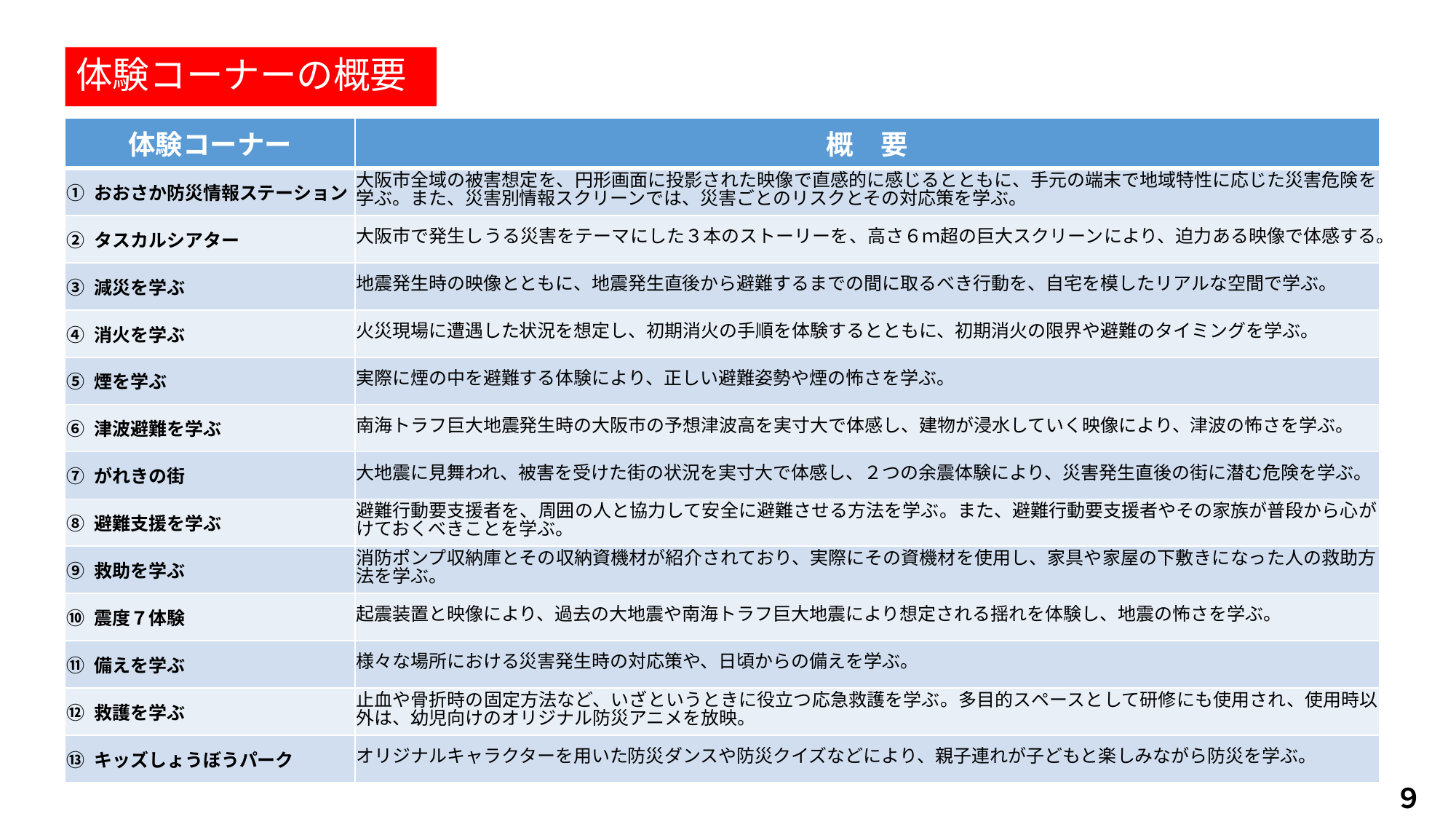

# 体験コーナーの概要
| 体験コーナー | 概　要 |
| --- | --- |
| ① おおさか防災情報ステーション | 大阪市全域の被害想定を、円形画面に投影された映像で直感的に感じるとともに、手元の端末で地域特性に応じた災害危険を学ぶ。また、災害別情報スクリーンでは、災害ごとのリスクとその対応策を学ぶ。 |
| ② タスカルシアター | 大阪市で発生しうる災害をテーマにした３本のストーリーを、高さ６ｍ超の巨大スクリーンにより、迫力ある映像で体感する。 |
| ③ 減災を学ぶ | 地震発生時の映像とともに、地震発生直後から避難するまでの間に取るべき行動を、自宅を模したリアルな空間で学ぶ。 |
| ④ 消火を学ぶ | 火災現場に遭遇した状況を想定し、初期消火の手順を体験するとともに、初期消火の限界や避難のタイミングを学ぶ。 |
| ⑤ 煙を学ぶ | 実際に煙の中を避難する体験により、正しい避難姿勢や煙の怖さを学ぶ。 |
| ⑥ 津波避難を学ぶ | 南海トラフ巨大地震発生時の大阪市の予想津波高を実寸大で体感し、建物が浸水していく映像により、津波の怖さを学ぶ。 |
| ⑦ がれきの街 | 大地震に見舞われ、被害を受けた街の状況を実寸大で体感し、２つの余震体験により、災害発生直後の街に潜む危険を学ぶ。 |
| ⑧ 避難支援を学ぶ | 避難行動要支援者を、周囲の人と協力して安全に避難させる方法を学ぶ。また、避難行動要支援者やその家族が普段から心がけておくべきことを学ぶ。 |
| ⑨ 救助を学ぶ | 消防ポンプ収納庫とその収納資機材が紹介されており、実際にその資機材を使用し、家具や家屋の下敷きになった人の救助方法を学ぶ。 |
| ⑩ 震度７体験 | 起震装置と映像により、過去の大地震や南海トラフ巨大地震により想定される揺れを体験し、地震の怖さを学ぶ。 |
| ⑪ 備えを学ぶ | 様々な場所における災害発生時の対応策や、日頃からの備えを学ぶ。 |
| ⑫ 救護を学ぶ | 止血や骨折時の固定方法など、いざというときに役立つ応急救護を学ぶ。多目的スペースとして研修にも使用され、使用時以外は、幼児向けのオリジナル防災アニメを放映。 |
| ⑬ キッズしょうぼうパーク | オリジナルキャラクターを用いた防災ダンスや防災クイズなどにより、親子連れが子どもと楽しみながら防災を学ぶ。 |
９